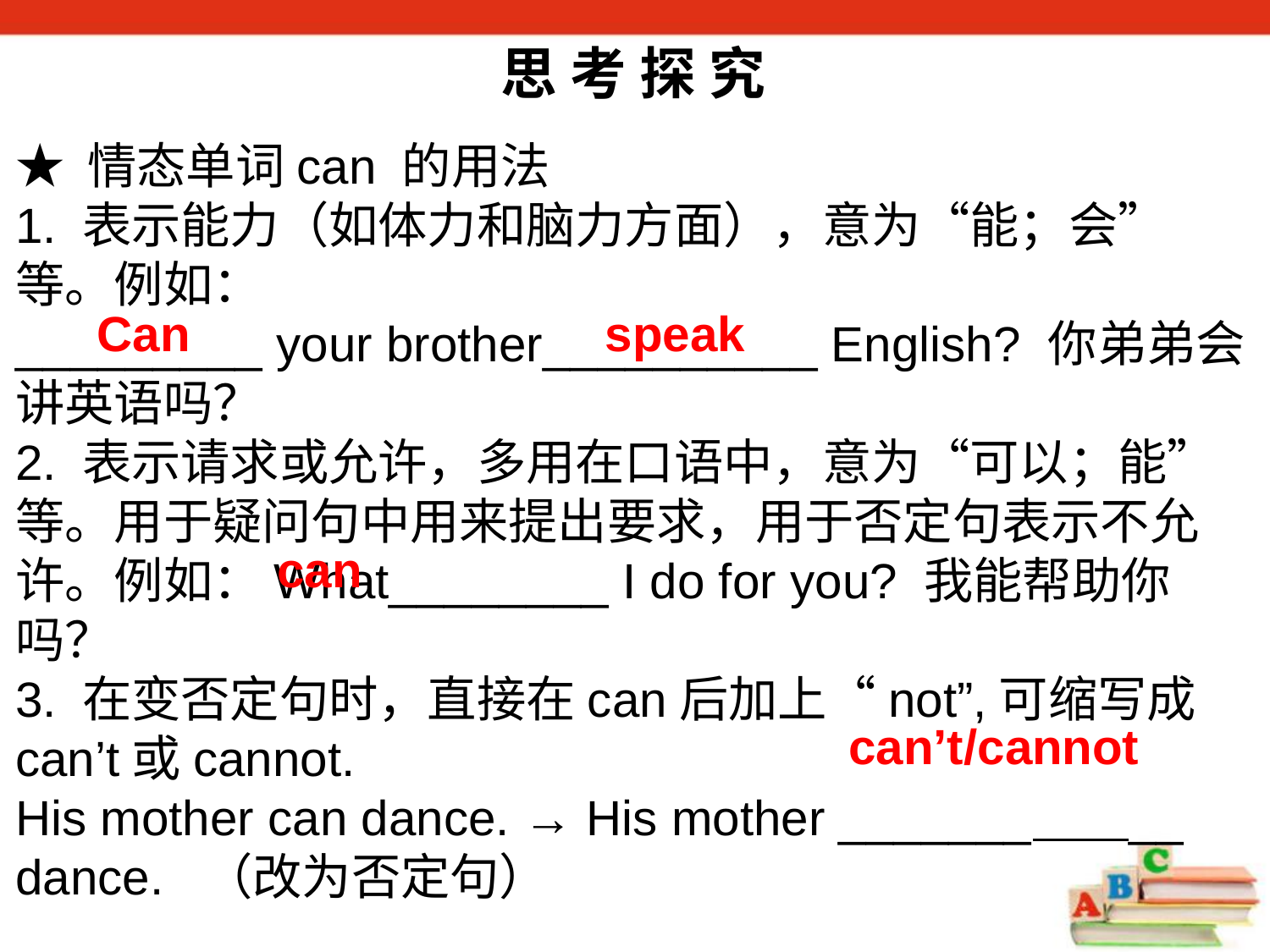

思 考 探 究
★ 情态单词can 的用法
1. 表示能力（如体力和脑力方面），意为“能；会”等。例如：
_________ your brother__________ English? 你弟弟会讲英语吗？
2. 表示请求或允许，多用在口语中，意为“可以；能”等。用于疑问句中用来提出要求，用于否定句表示不允许。例如：What________ I do for you? 我能帮助你吗？
3. 在变否定句时，直接在can后加上“not”,可缩写成can’t或cannot.
His mother can dance. → His mother _______       __ dance.  （改为否定句）
Can
speak
can
can’t/cannot